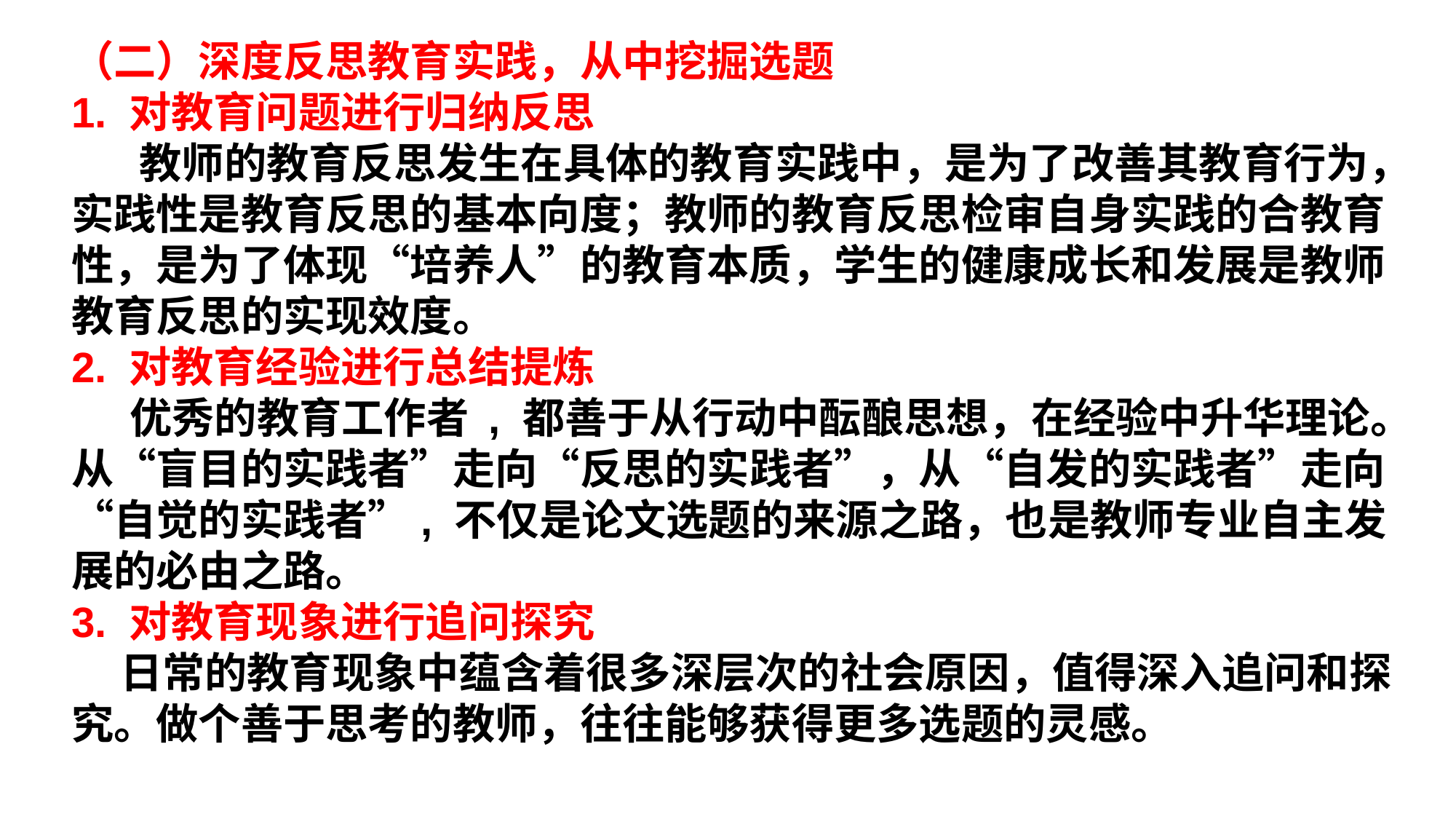

（二）深度反思教育实践，从中挖掘选题
1. 对教育问题进行归纳反思
      教师的教育反思发生在具体的教育实践中，是为了改善其教育行为，实践性是教育反思的基本向度；教师的教育反思检审自身实践的合教育性，是为了体现“培养人”的教育本质，学生的健康成长和发展是教师教育反思的实现效度。
2. 对教育经验进行总结提炼
     优秀的教育工作者 , 都善于从行动中酝酿思想，在经验中升华理论。从“盲目的实践者”走向“反思的实践者”，从“自发的实践者”走向“自觉的实践者”, 不仅是论文选题的来源之路，也是教师专业自主发展的必由之路。
3. 对教育现象进行追问探究
    日常的教育现象中蕴含着很多深层次的社会原因，值得深入追问和探究。做个善于思考的教师，往往能够获得更多选题的灵感。